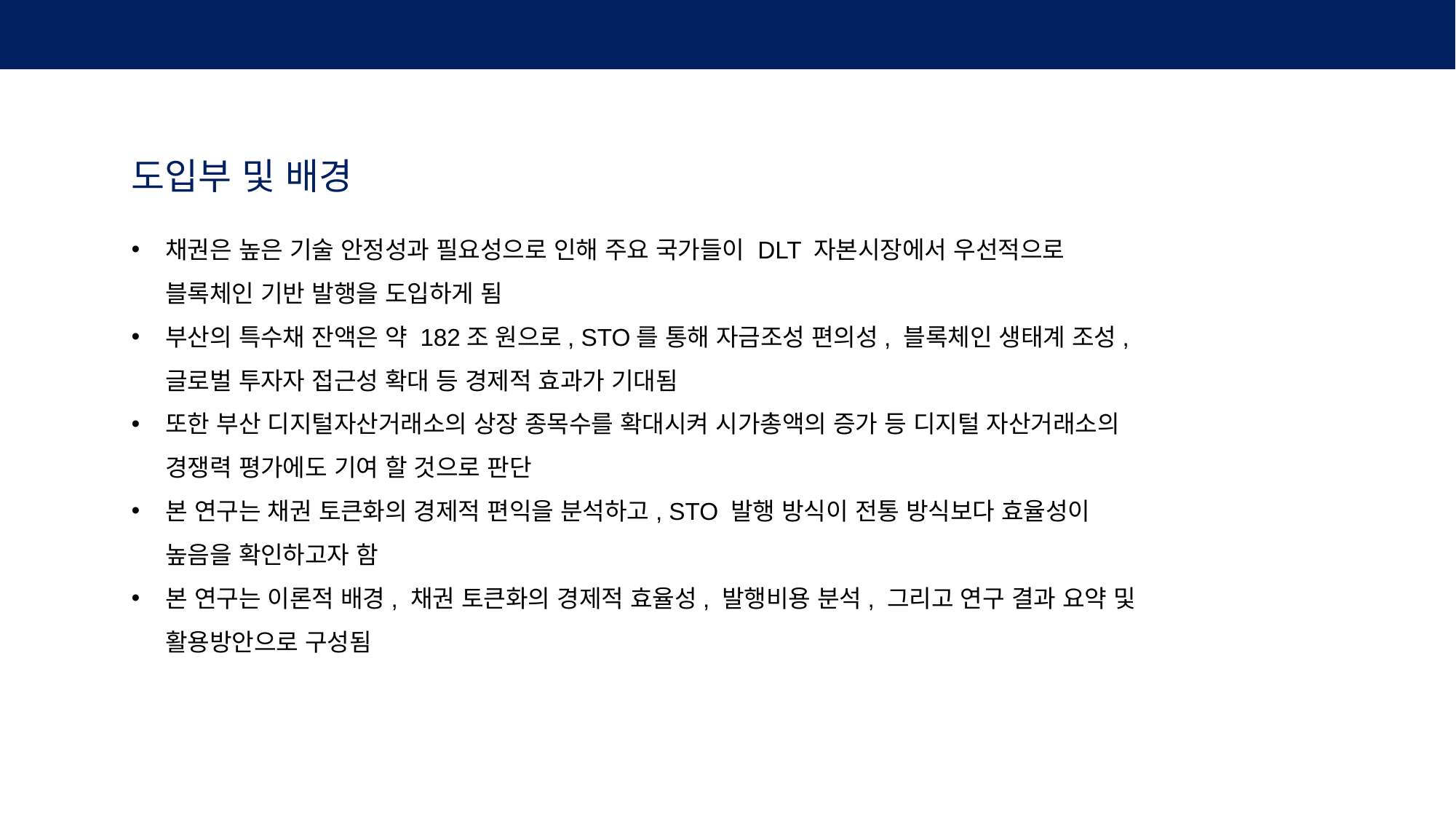

1. 서 론
도입부 및 배경
채권은 높은 기술 안정성과 필요성으로 인해 주요 국가들이 DLT 자본시장에서 우선적으로 블록체인 기반 발행을 도입하게 됨
부산의 특수채 잔액은 약 182조 원으로, STO를 통해 자금조성 편의성, 블록체인 생태계 조성, 글로벌 투자자 접근성 확대 등 경제적 효과가 기대됨
또한 부산 디지털자산거래소의 상장 종목수를 확대시켜 시가총액의 증가 등 디지털 자산거래소의 경쟁력 평가에도 기여 할 것으로 판단
본 연구는 채권 토큰화의 경제적 편익을 분석하고, STO 발행 방식이 전통 방식보다 효율성이 높음을 확인하고자 함
본 연구는 이론적 배경, 채권 토큰화의 경제적 효율성, 발행비용 분석, 그리고 연구 결과 요약 및 활용방안으로 구성됨